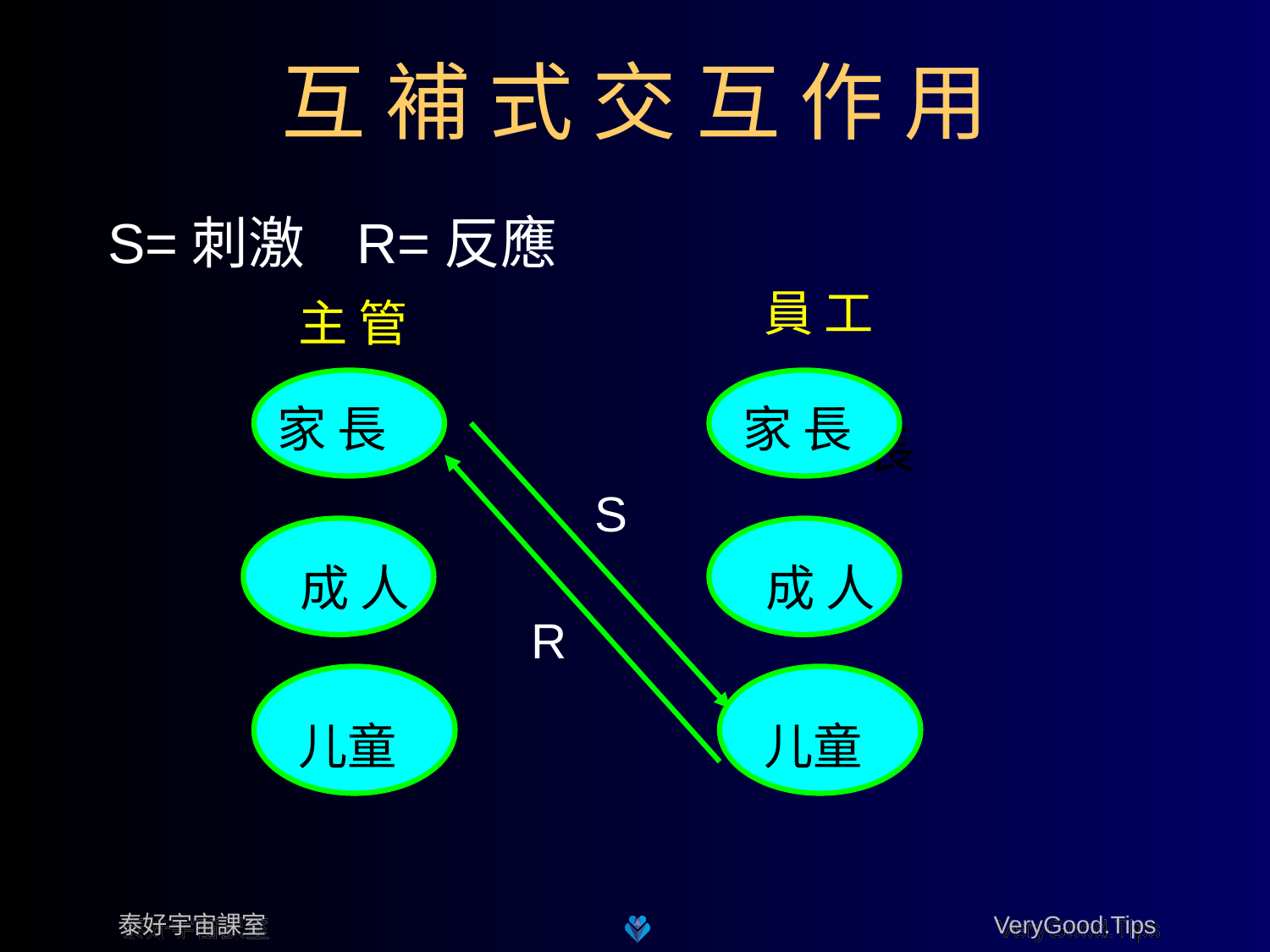

# 互 補 式 交 互 作 用
S=刺激   R=反應
員 工
主 管

家 長
家 長
家 長

S

 成 人
 成 人
R

儿童
儿童